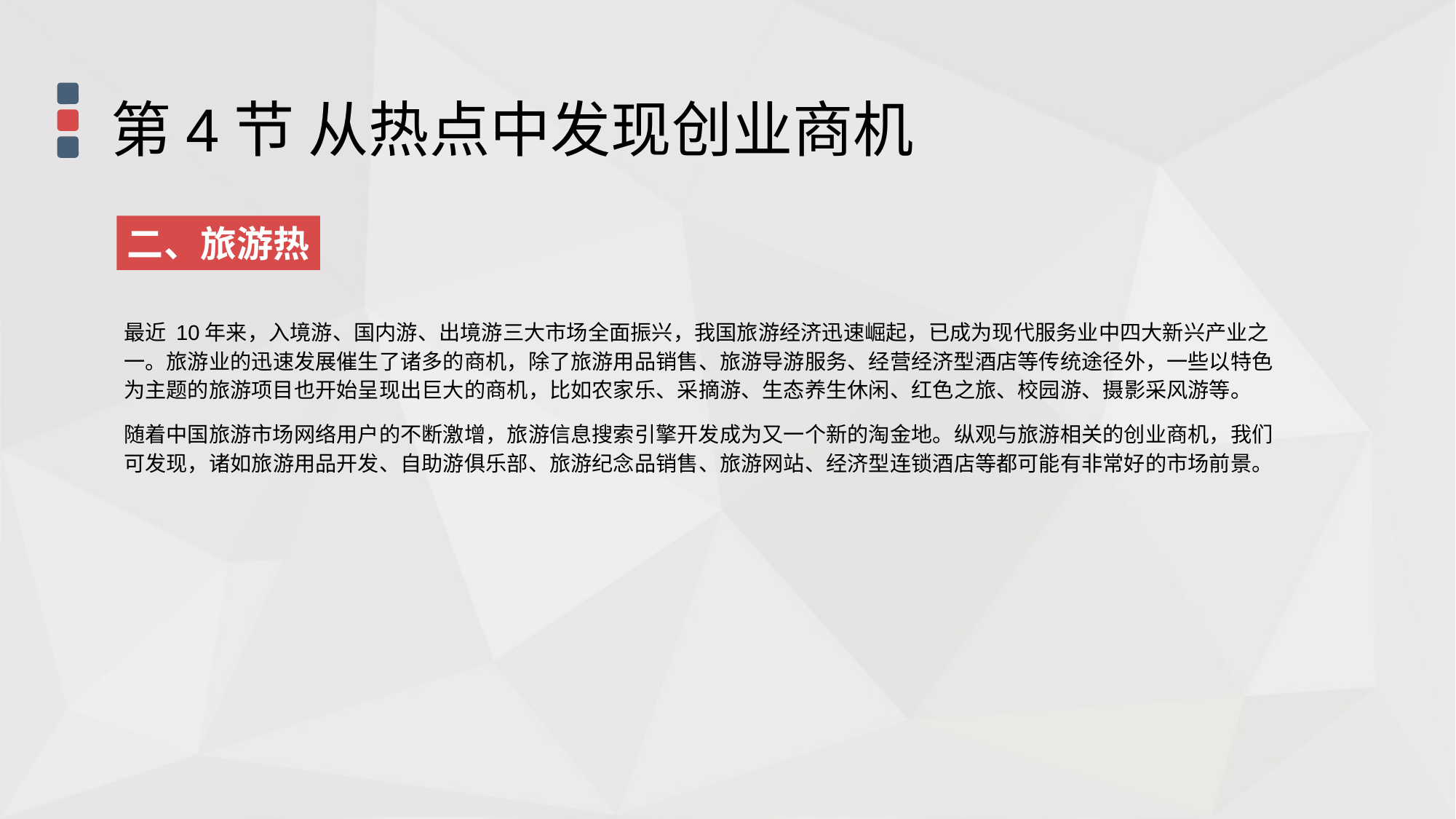

第4节 从热点中发现创业商机
二、旅游热
最近 10年来，入境游、国内游、出境游三大市场全面振兴，我国旅游经济迅速崛起，已成为现代服务业中四大新兴产业之一。旅游业的迅速发展催生了诸多的商机，除了旅游用品销售、旅游导游服务、经营经济型酒店等传统途径外，一些以特色为主题的旅游项目也开始呈现出巨大的商机，比如农家乐、采摘游、生态养生休闲、红色之旅、校园游、摄影采风游等。
随着中国旅游市场网络用户的不断激增，旅游信息搜索引擎开发成为又一个新的淘金地。纵观与旅游相关的创业商机，我们可发现，诸如旅游用品开发、自助游俱乐部、旅游纪念品销售、旅游网站、经济型连锁酒店等都可能有非常好的市场前景。